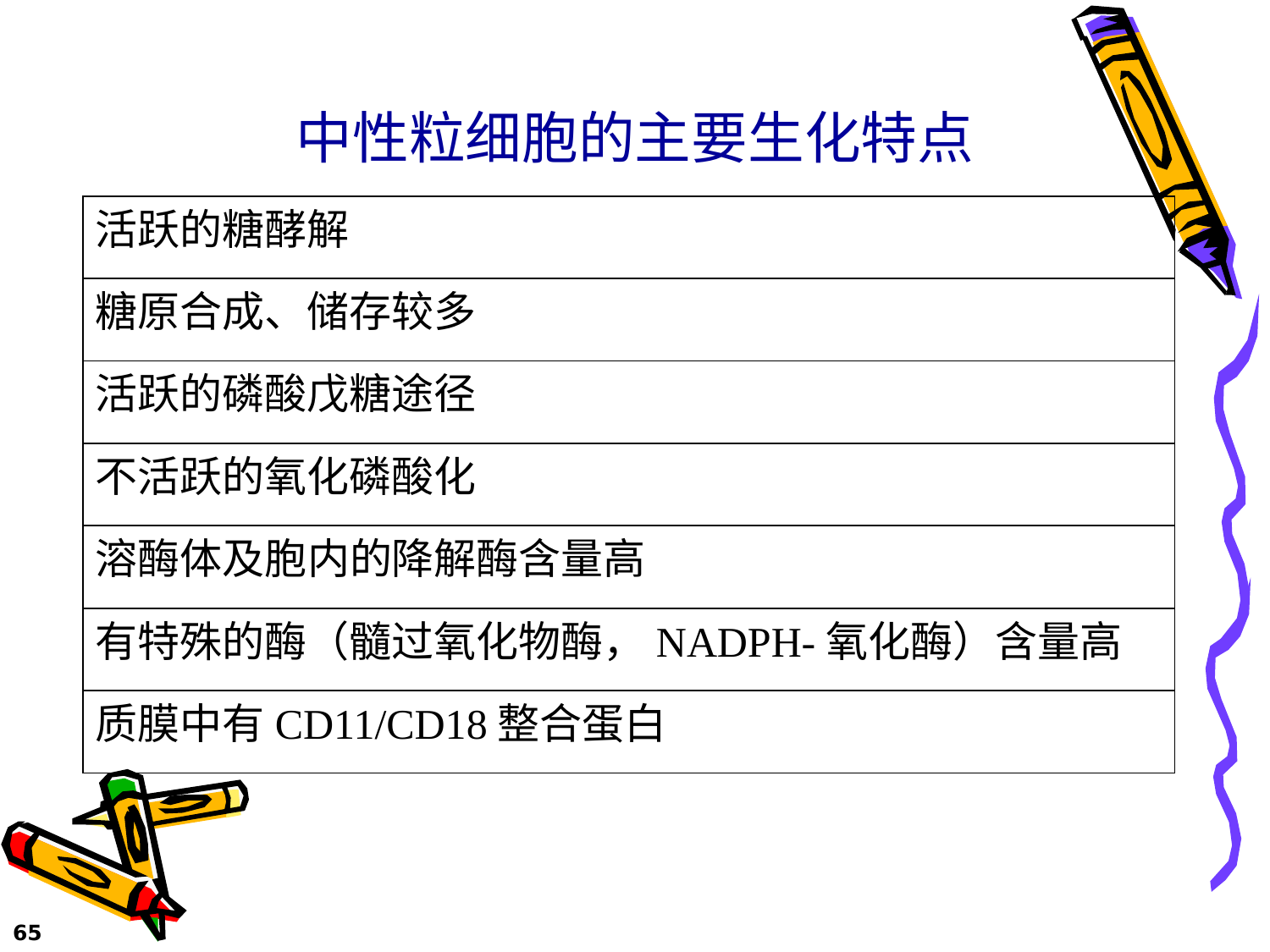

中性粒细胞的主要生化特点
活跃的糖酵解
糖原合成、储存较多
活跃的磷酸戊糖途径
不活跃的氧化磷酸化
溶酶体及胞内的降解酶含量高
有特殊的酶（髓过氧化物酶，NADPH-氧化酶）含量高
质膜中有CD11/CD18整合蛋白
65